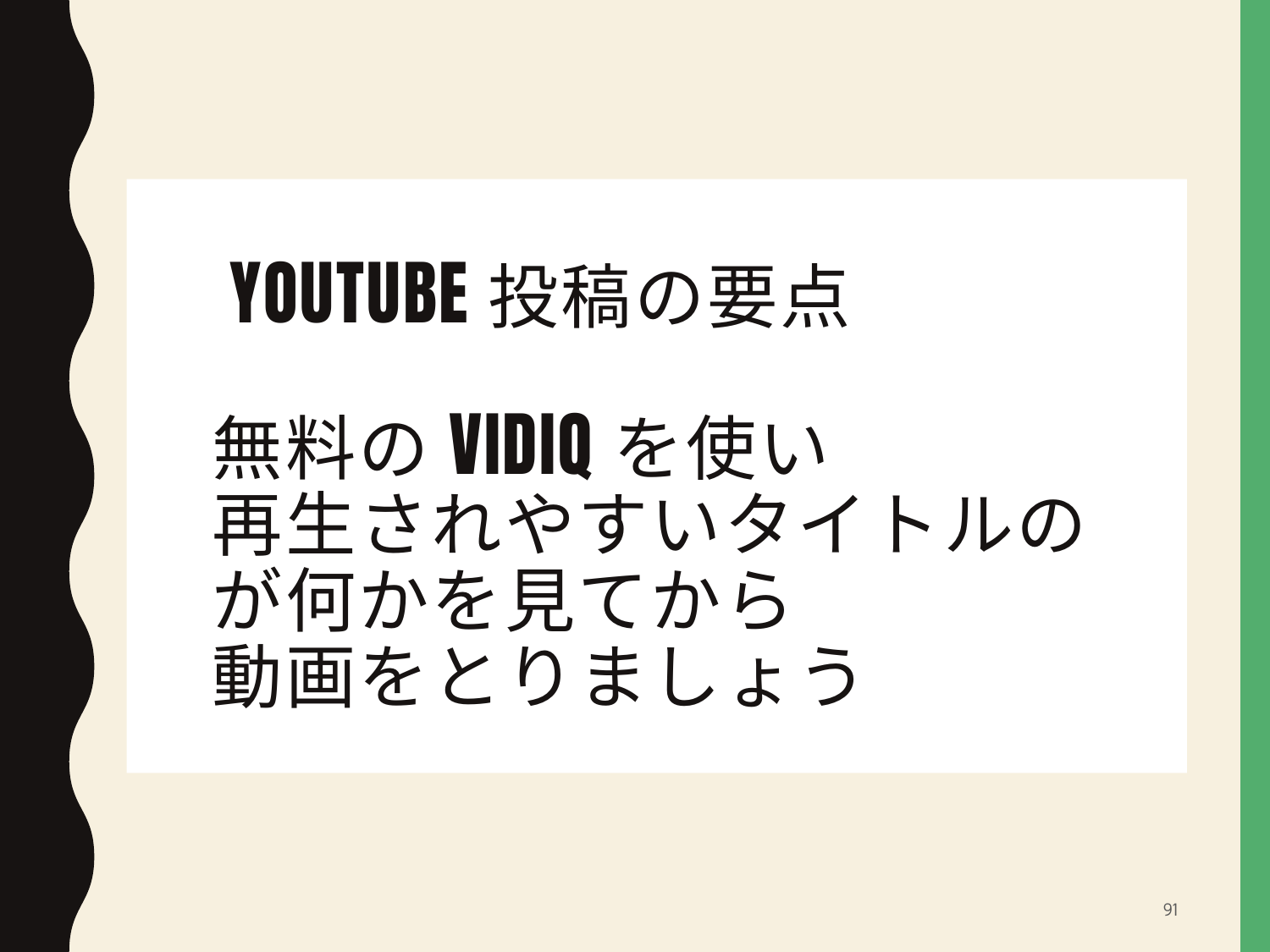

# youtube投稿の要点 　無料のVIDIQを使い 　再生されやすいタイトルの 　が何かを見てから 　動画をとりましょう
91